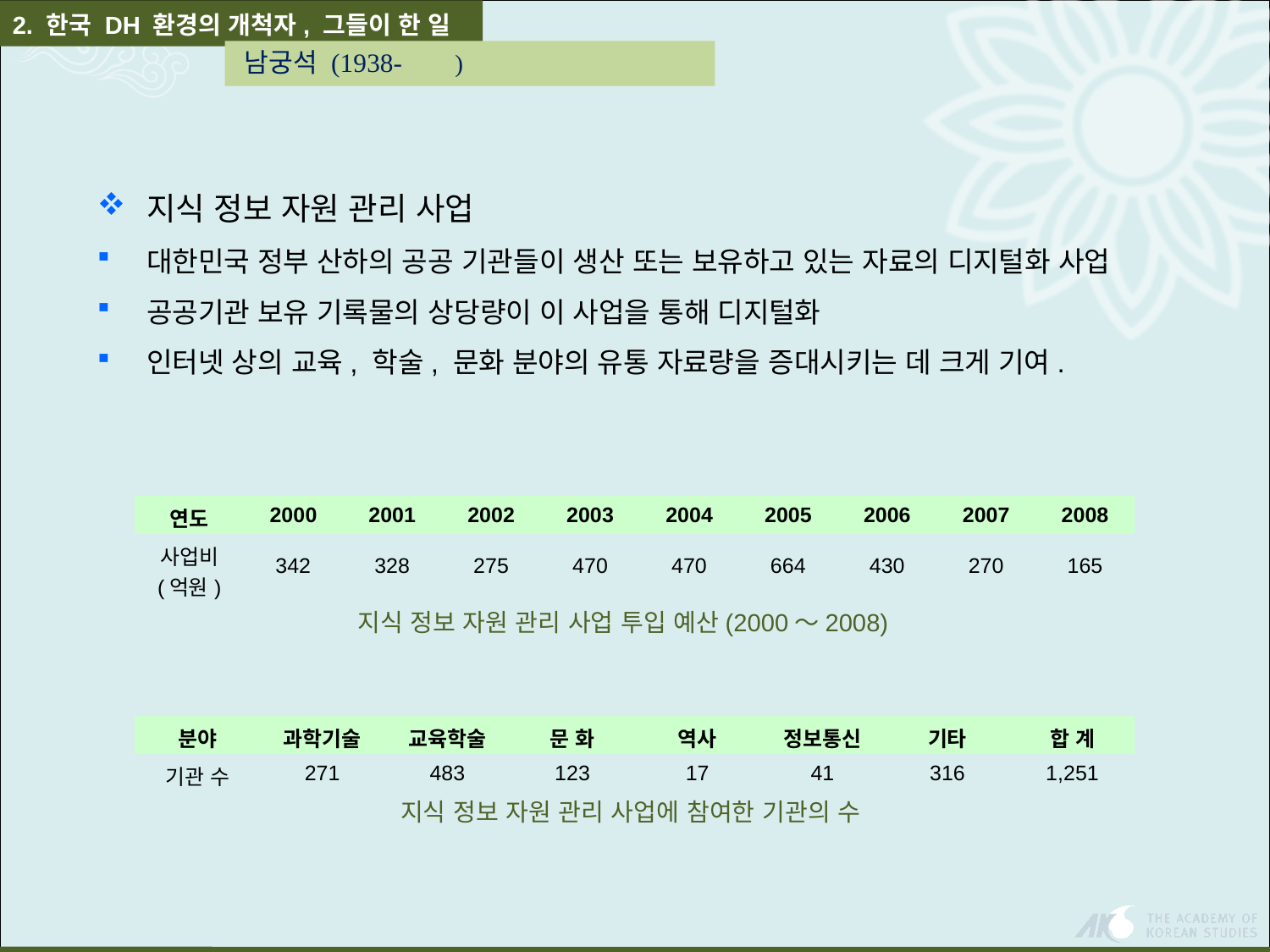

2. 한국 DH 환경의 개척자, 그들이 한 일
 남궁석 (1938-        )

지식 정보 자원 관리 사업
대한민국 정부 산하의 공공 기관들이 생산 또는 보유하고 있는 자료의 디지털화 사업
공공기관 보유 기록물의 상당량이 이 사업을 통해 디지털화
인터넷 상의 교육, 학술, 문화 분야의 유통 자료량을 증대시키는 데 크게 기여.

| 연도 | 2000 | 2001 | 2002 | 2003 | 2004 | 2005 | 2006 | 2007 | 2008 |
| --- | --- | --- | --- | --- | --- | --- | --- | --- | --- |
| 사업비 (억원) | 342 | 328 | 275 | 470 | 470 | 664 | 430 | 270 | 165 |
지식 정보 자원 관리 사업 투입 예산(2000～2008)
| 분야 | 과학기술 | 교육학술 | 문 화 | 역사 | 정보통신 | 기타 | 합 계 |
| --- | --- | --- | --- | --- | --- | --- | --- |
| 기관 수 | 271 | 483 | 123 | 17 | 41 | 316 | 1,251 |
지식 정보 자원 관리 사업에 참여한 기관의 수